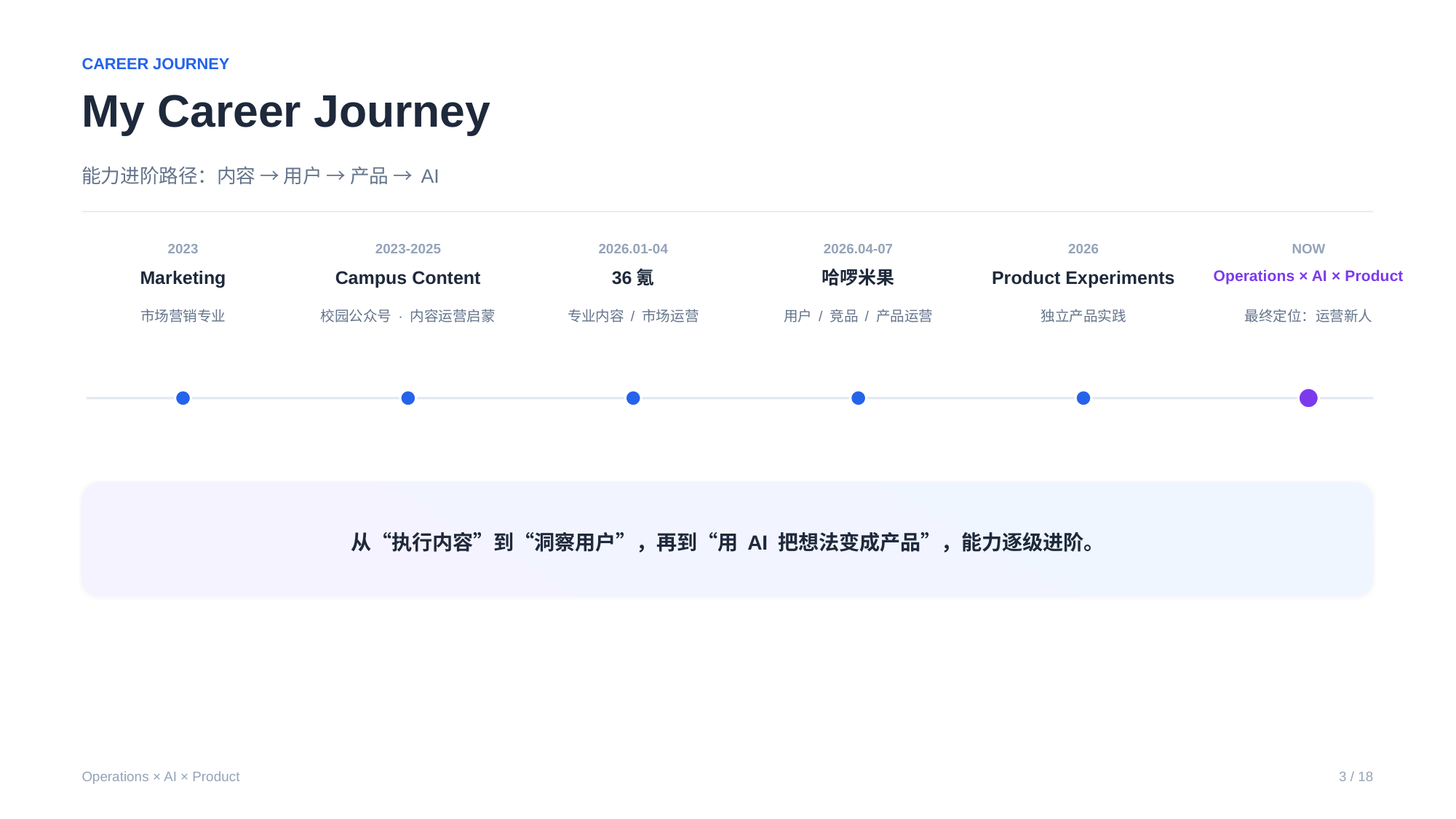

CAREER JOURNEY
My Career Journey
能力进阶路径：内容 → 用户 → 产品 → AI

2023
2023-2025
2026.01-04
2026.04-07
2026
NOW
Marketing
Campus Content
36氪
哈啰米果
Product Experiments
Operations × AI × Product
市场营销专业
校园公众号 · 内容运营启蒙
专业内容 / 市场运营
用户 / 竞品 / 产品运营
独立产品实践
最终定位：运营新人

从“执行内容”到“洞察用户”，再到“用 AI 把想法变成产品”，能力逐级进阶。
Operations × AI × Product
3 / 18